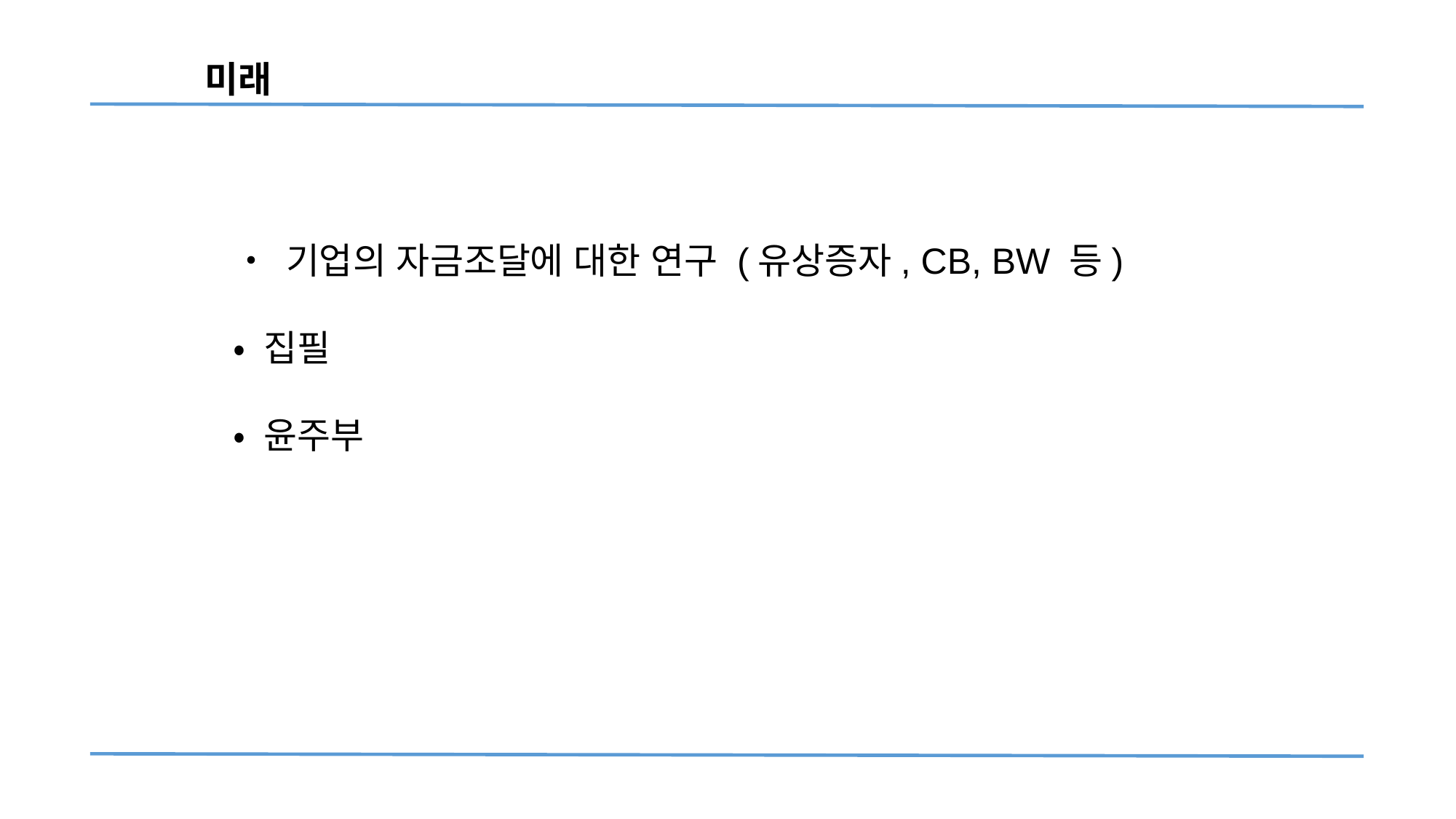

미래

• 기업의 자금조달에 대한 연구 (유상증자, CB, BW 등)

• 집필

• 윤주부